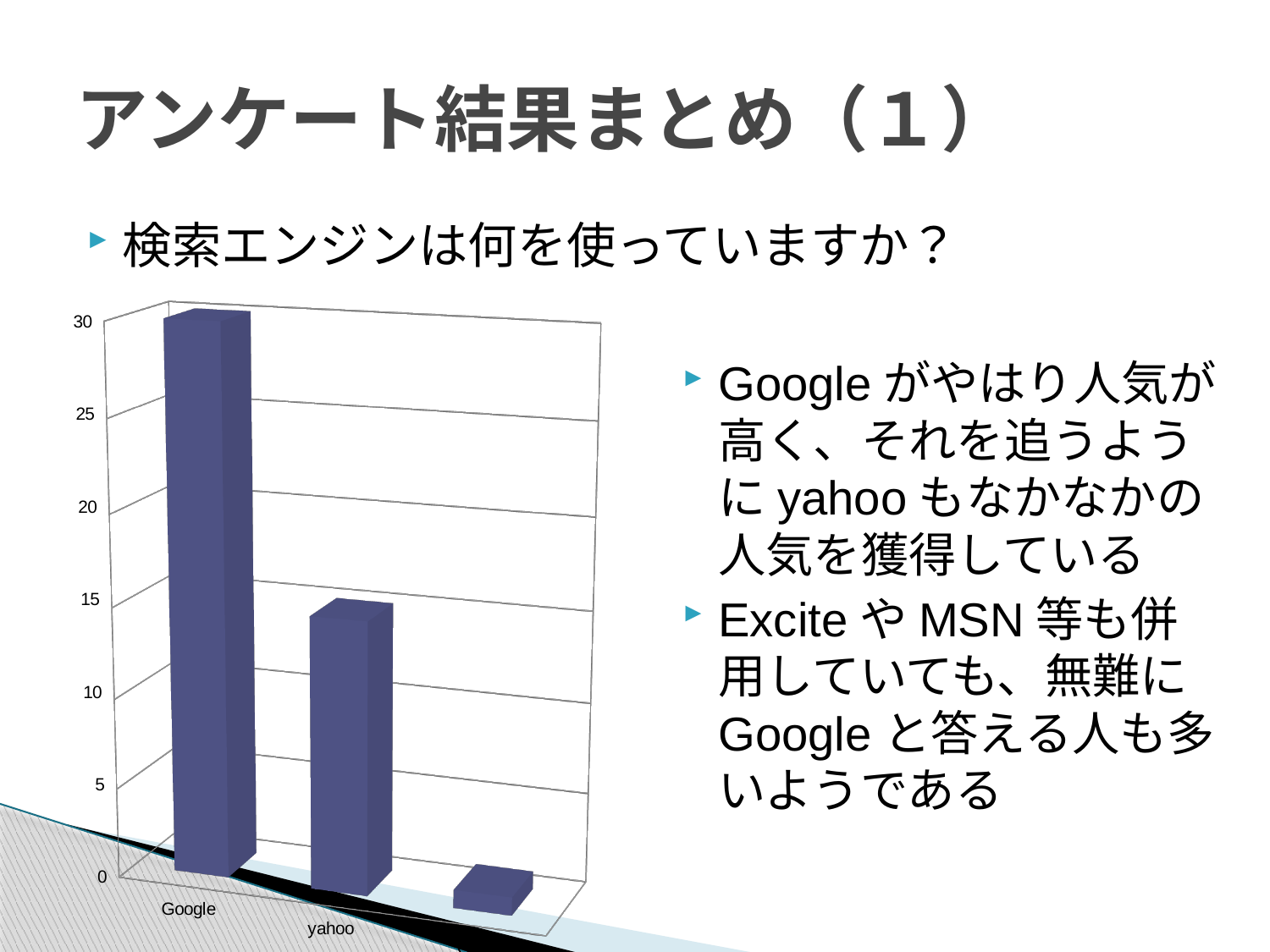

# アンケート結果まとめ（１）
検索エンジンは何を使っていますか？

[unsupported chart]

Googleがやはり人気が高く、それを追うようにyahooもなかなかの人気を獲得している
ExciteやMSN等も併用していても、無難にGoogleと答える人も多いようである